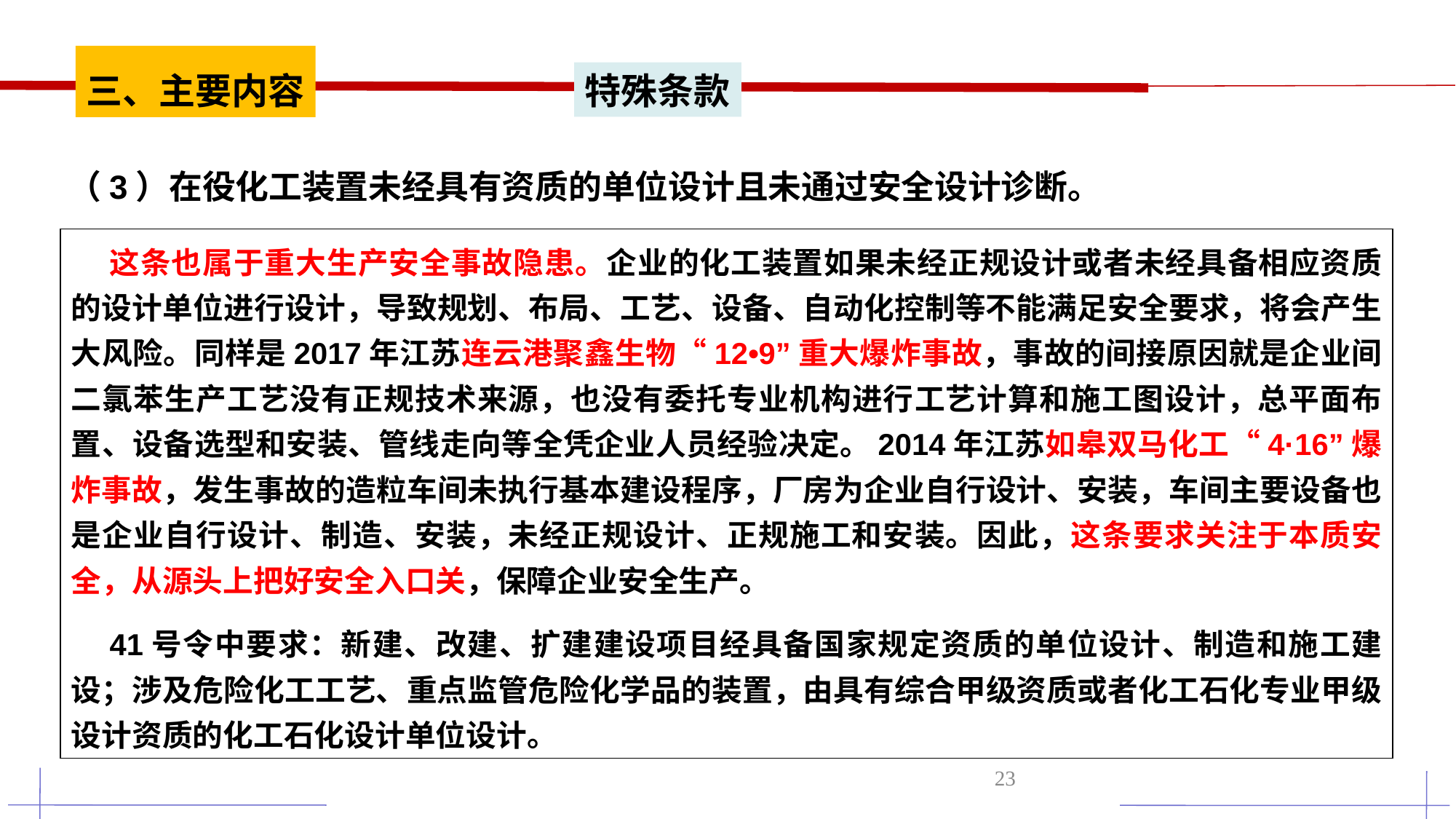

三、主要内容
特殊条款
（3）在役化工装置未经具有资质的单位设计且未通过安全设计诊断。
    这条也属于重大生产安全事故隐患。企业的化工装置如果未经正规设计或者未经具备相应资质的设计单位进行设计，导致规划、布局、工艺、设备、自动化控制等不能满足安全要求，将会产生大风险。同样是2017年江苏连云港聚鑫生物“12•9”重大爆炸事故，事故的间接原因就是企业间二氯苯生产工艺没有正规技术来源，也没有委托专业机构进行工艺计算和施工图设计，总平面布置、设备选型和安装、管线走向等全凭企业人员经验决定。2014年江苏如皋双马化工“4·16”爆炸事故，发生事故的造粒车间未执行基本建设程序，厂房为企业自行设计、安装，车间主要设备也是企业自行设计、制造、安装，未经正规设计、正规施工和安装。因此，这条要求关注于本质安全，从源头上把好安全入口关，保障企业安全生产。
    41号令中要求：新建、改建、扩建建设项目经具备国家规定资质的单位设计、制造和施工建设；涉及危险化工工艺、重点监管危险化学品的装置，由具有综合甲级资质或者化工石化专业甲级设计资质的化工石化设计单位设计。
23